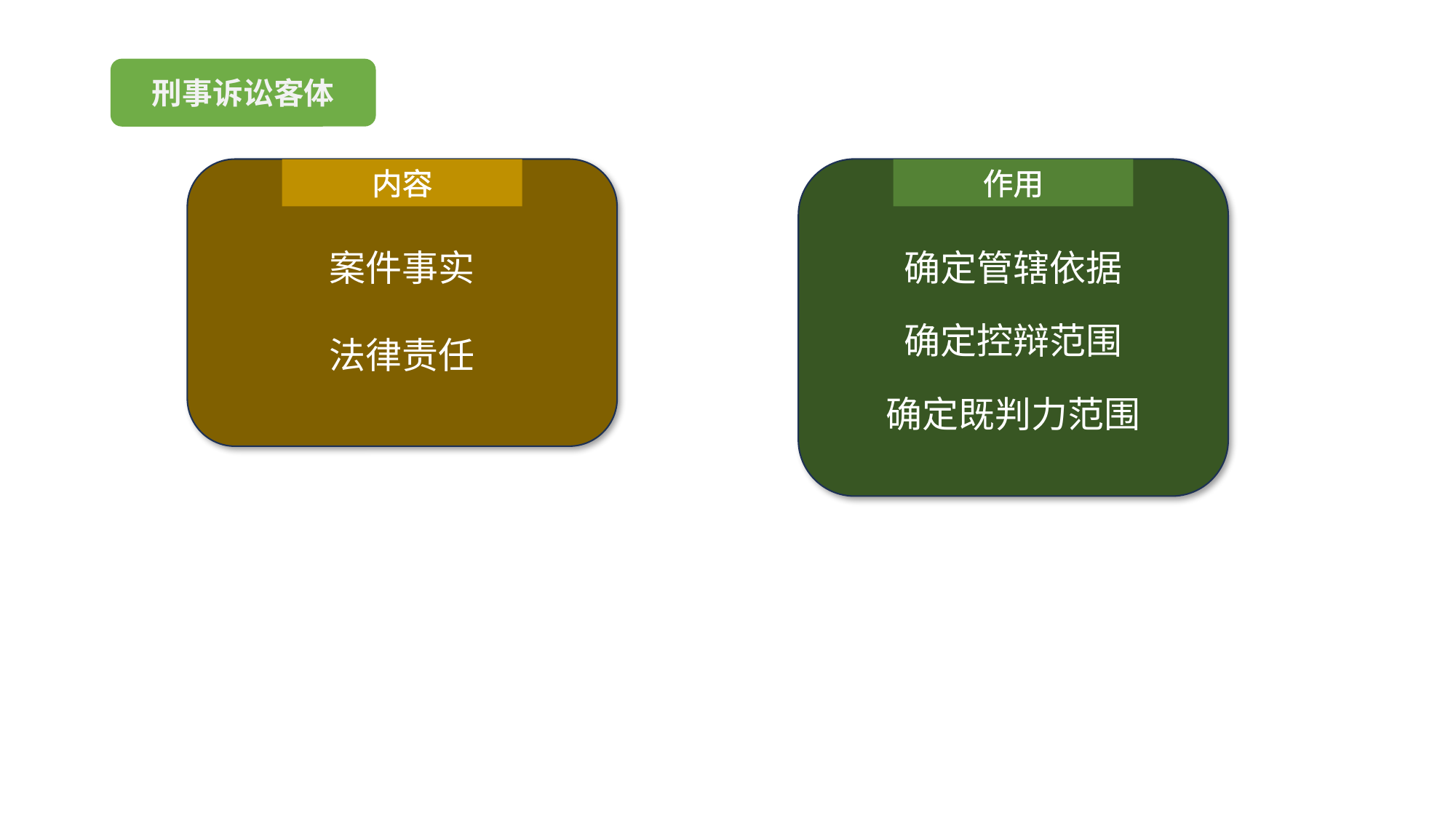

刑事诉讼客体

内容

作用
案件事实
确定管辖依据
确定控辩范围
法律责任
确定既判力范围